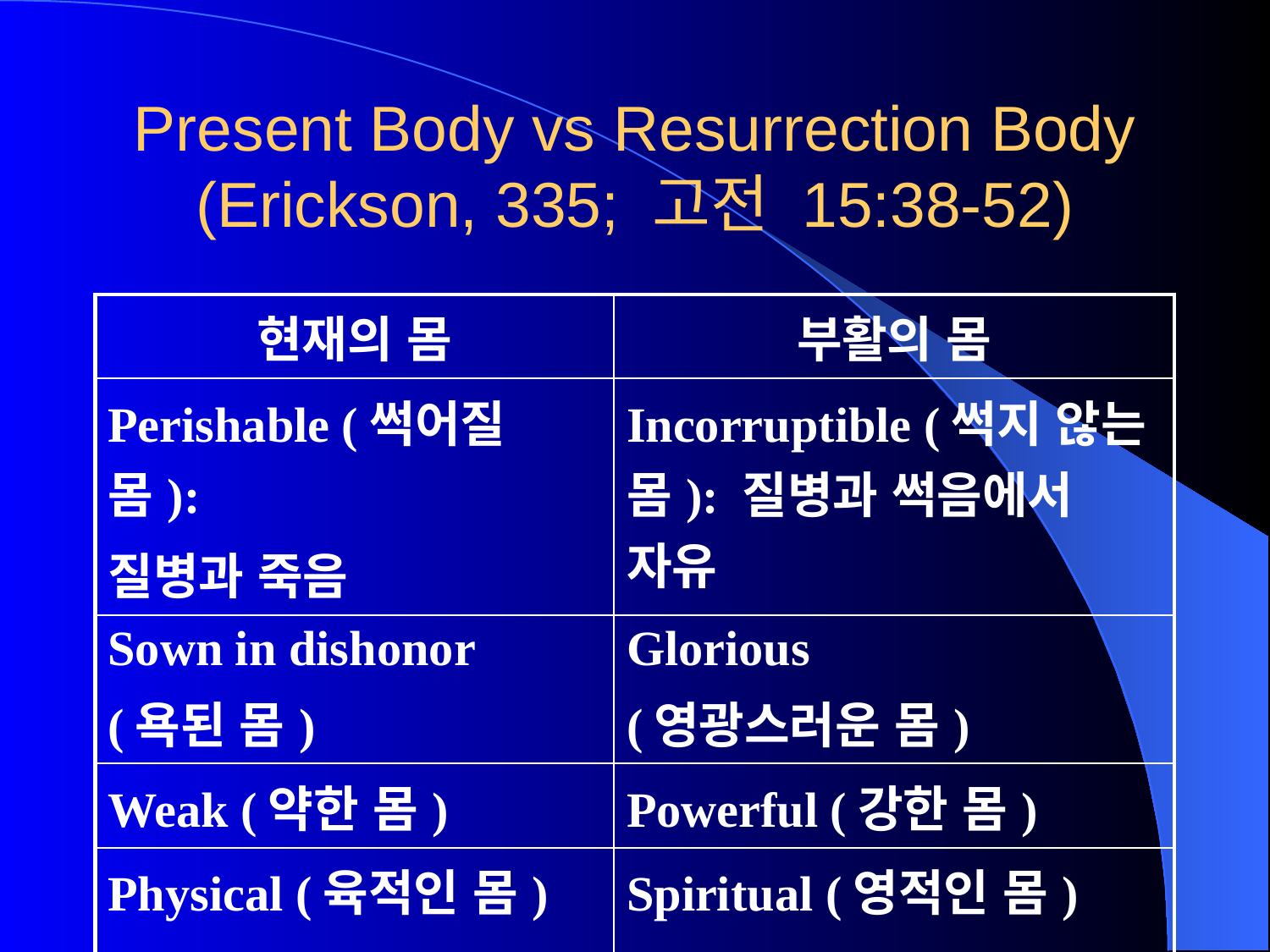

# Present Body vs Resurrection Body (Erickson, 335; 고전 15:38-52)
| 현재의 몸 | 부활의 몸 |
| --- | --- |
| Perishable (썩어질 몸): 질병과 죽음 | Incorruptible (썩지 않는 몸): 질병과 썩음에서 자유 |
| Sown in dishonor (욕된 몸) | Glorious (영광스러운 몸) |
| Weak (약한 몸) | Powerful (강한 몸) |
| Physical (육적인 몸) | Spiritual (영적인 몸) |